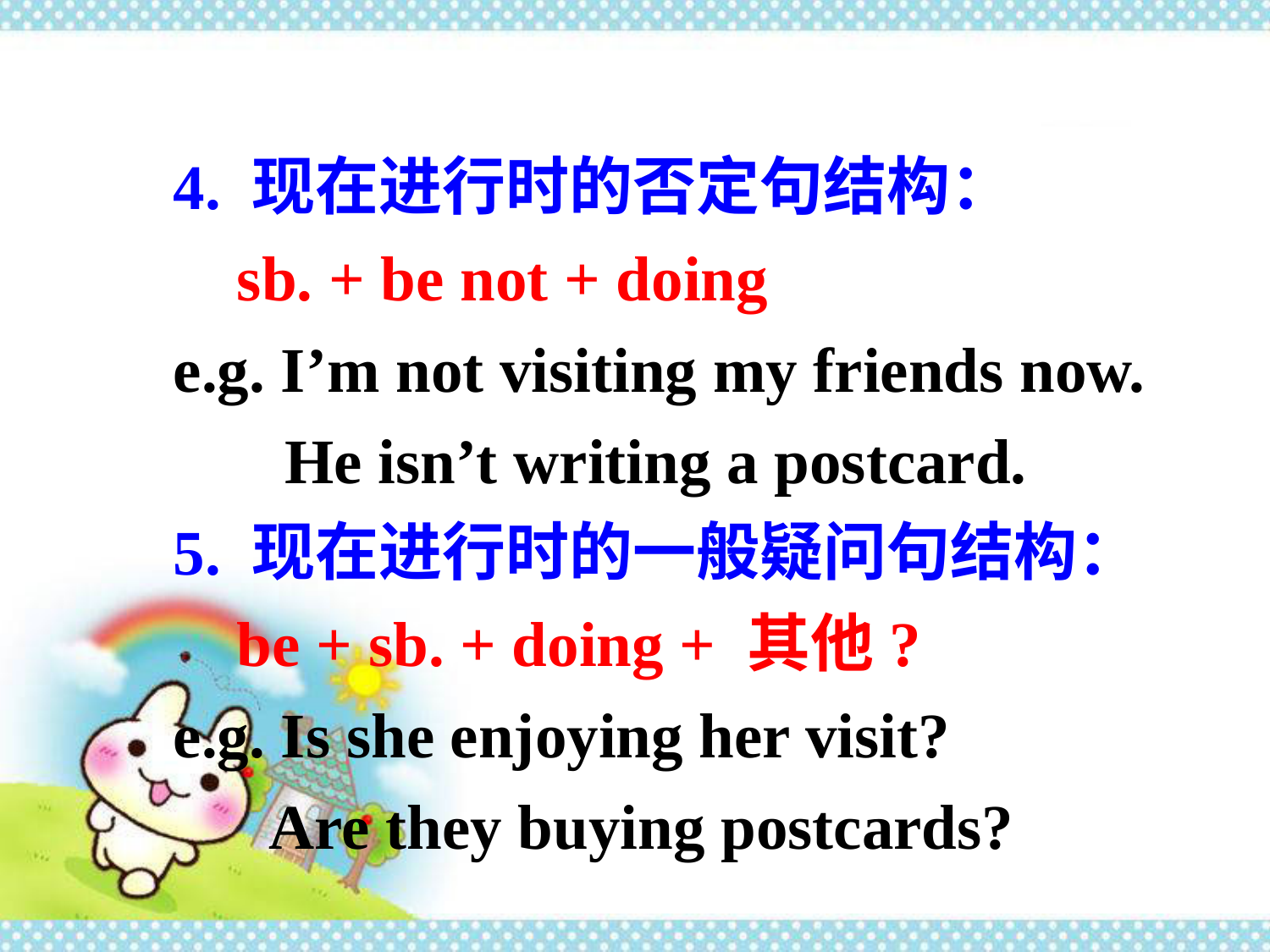

4. 现在进行时的否定句结构：
    sb. + be not + doing
e.g. I’m not visiting my friends now.
       He isn’t writing a postcard.
5. 现在进行时的一般疑问句结构：
    be + sb. + doing + 其他?
e.g. Is she enjoying her visit?
      Are they buying postcards?